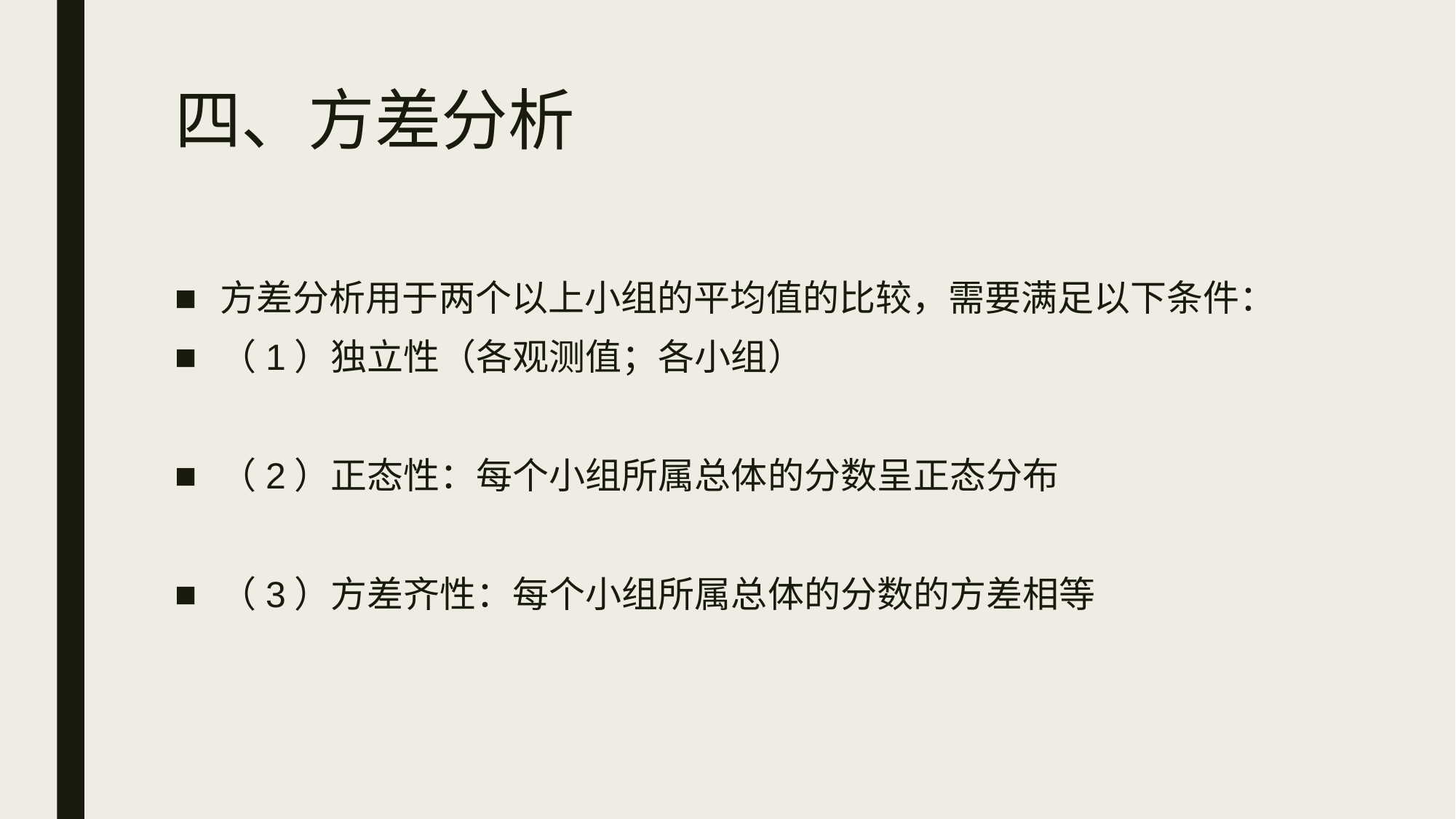

# 四、方差分析
方差分析用于两个以上小组的平均值的比较，需要满足以下条件：
（1）独立性（各观测值；各小组）

（2）正态性：每个小组所属总体的分数呈正态分布

（3）方差齐性：每个小组所属总体的分数的方差相等